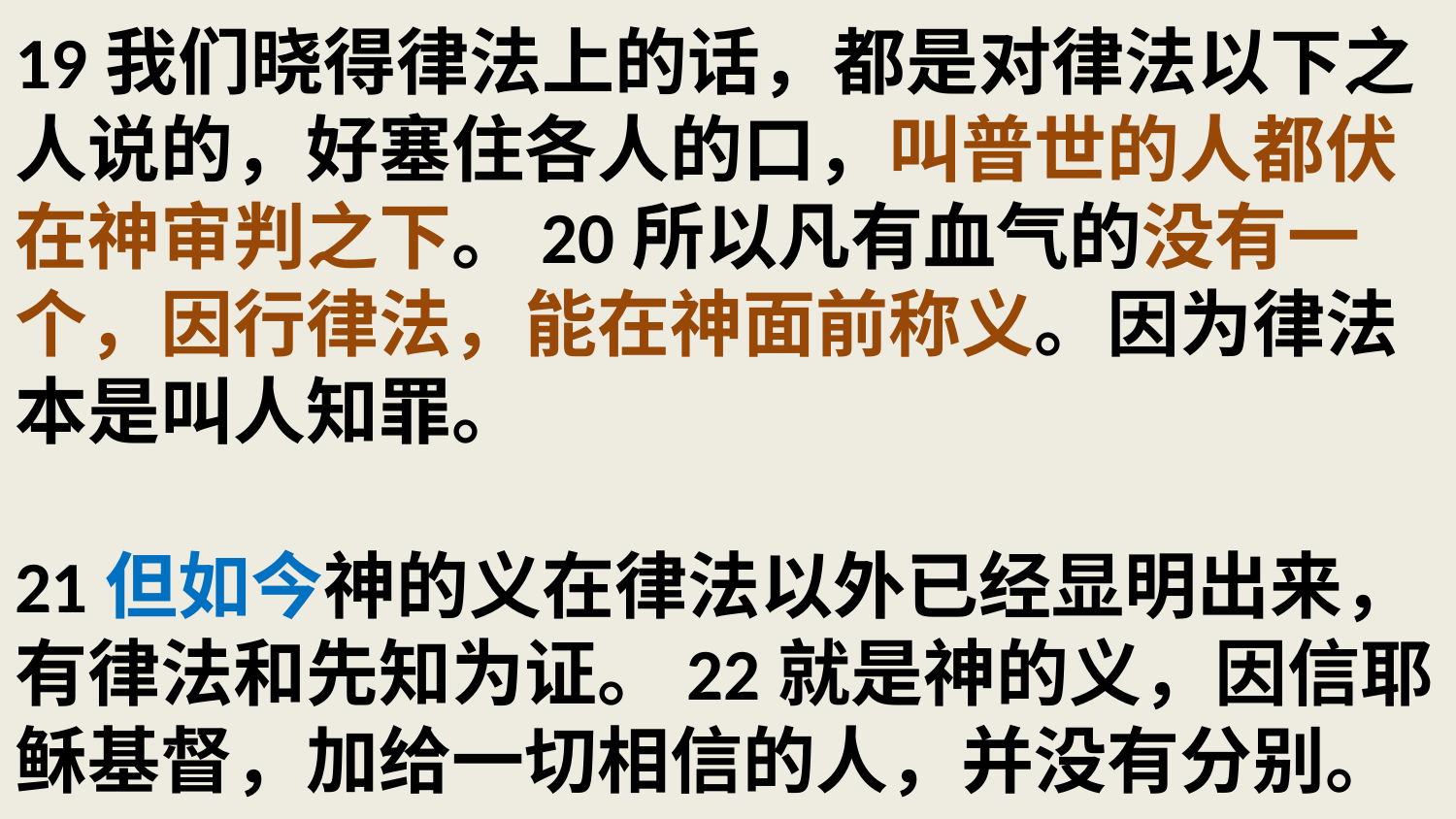

# 19我们晓得律法上的话，都是对律法以下之人说的，好塞住各人的口，叫普世的人都伏在神审判之下。20所以凡有血气的没有一个，因行律法，能在神面前称义。因为律法本是叫人知罪。 21但如今神的义在律法以外已经显明出来，有律法和先知为证。22就是神的义，因信耶稣基督，加给一切相信的人，并没有分别。